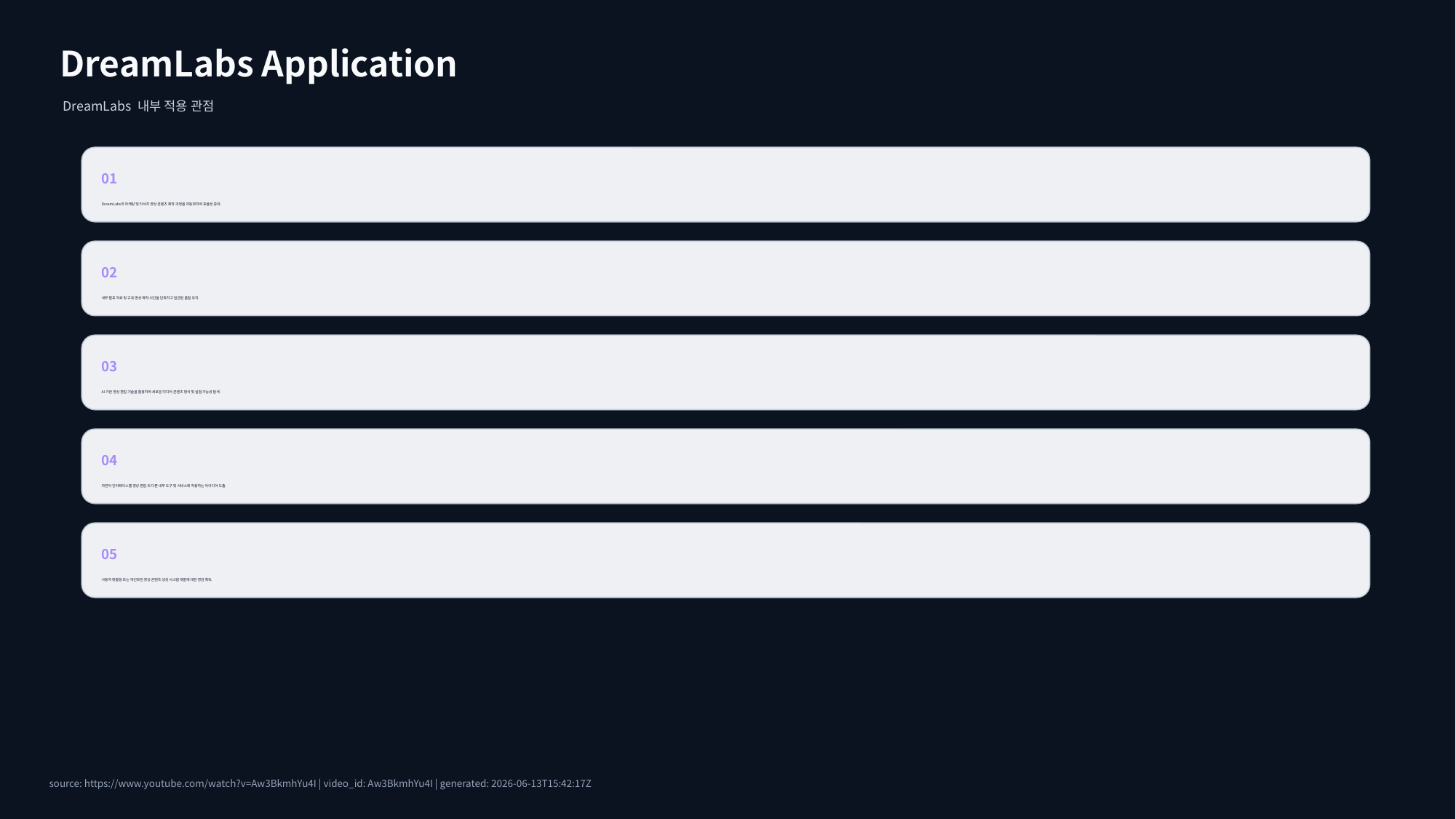

DreamLabs Application
DreamLabs 내부 적용 관점

01
DreamLabs의 마케팅 및 리서치 영상 콘텐츠 제작 과정을 자동화하여 효율성 증대.

02
내부 발표 자료 및 교육 영상 제작 시간을 단축하고 일관된 품질 유지.

03
AI 기반 영상 편집 기술을 활용하여 새로운 미디어 콘텐츠 형식 및 실험 가능성 탐색.

04
자연어 인터페이스를 영상 편집 외 다른 내부 도구 및 서비스에 적용하는 아이디어 도출.

05
사용자 맞춤형 또는 개인화된 영상 콘텐츠 생성 시스템 개발에 대한 영감 획득.
source: https://www.youtube.com/watch?v=Aw3BkmhYu4I | video_id: Aw3BkmhYu4I | generated: 2026-06-13T15:42:17Z